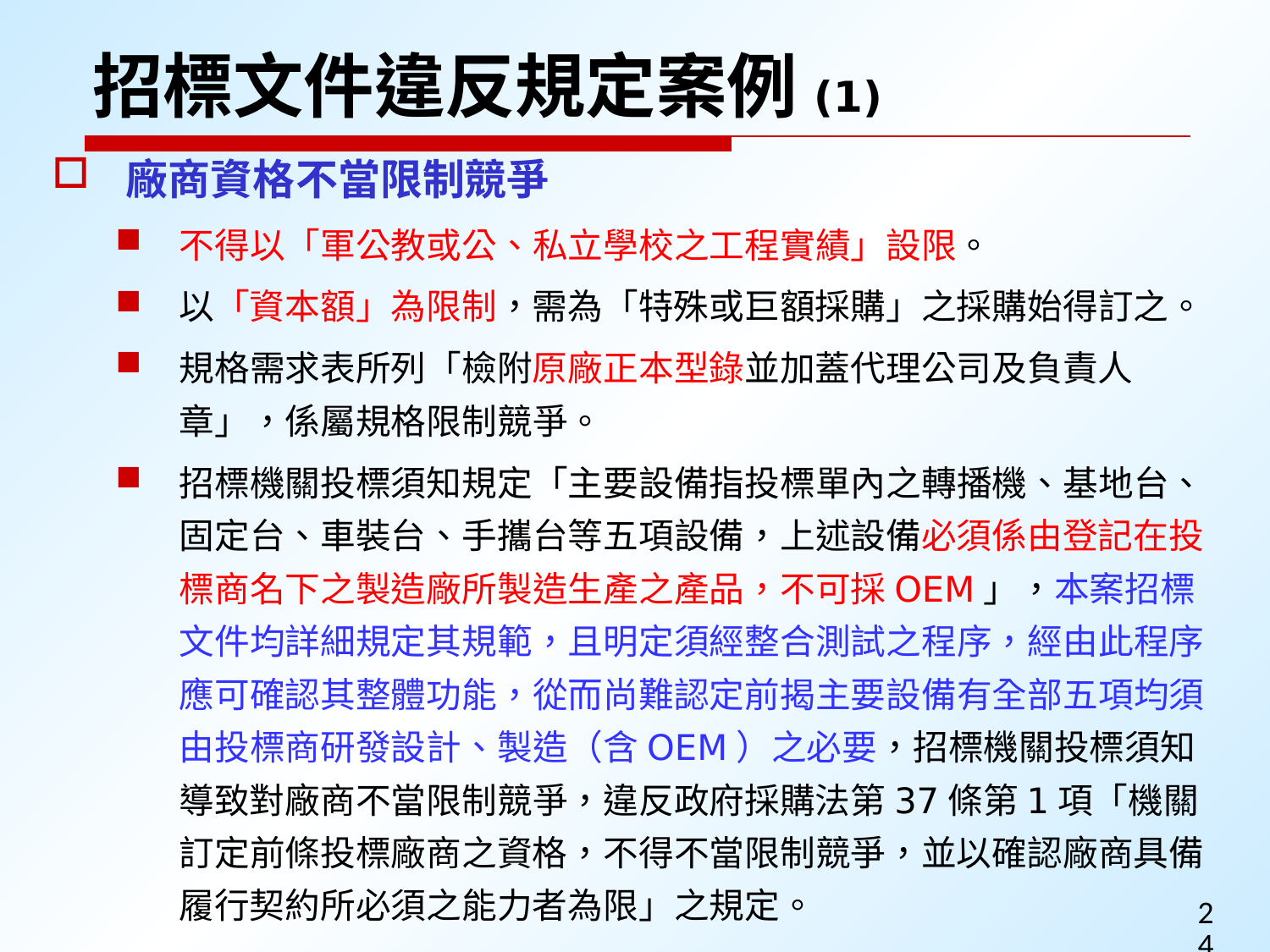

招標文件違反規定案例(1)
廠商資格不當限制競爭
不得以「軍公教或公、私立學校之工程實績」設限。
以「資本額」為限制，需為「特殊或巨額採購」之採購始得訂之。
規格需求表所列「檢附原廠正本型錄並加蓋代理公司及負責人章」，係屬規格限制競爭。
招標機關投標須知規定「主要設備指投標單內之轉播機、基地台、固定台、車裝台、手攜台等五項設備，上述設備必須係由登記在投標商名下之製造廠所製造生產之產品，不可採OEM」，本案招標文件均詳細規定其規範，且明定須經整合測試之程序，經由此程序應可確認其整體功能，從而尚難認定前揭主要設備有全部五項均須由投標商研發設計、製造（含OEM）之必要，招標機關投標須知導致對廠商不當限制競爭，違反政府採購法第37條第1項「機關訂定前條投標廠商之資格，不得不當限制競爭，並以確認廠商具備履行契約所必須之能力者為限」之規定。